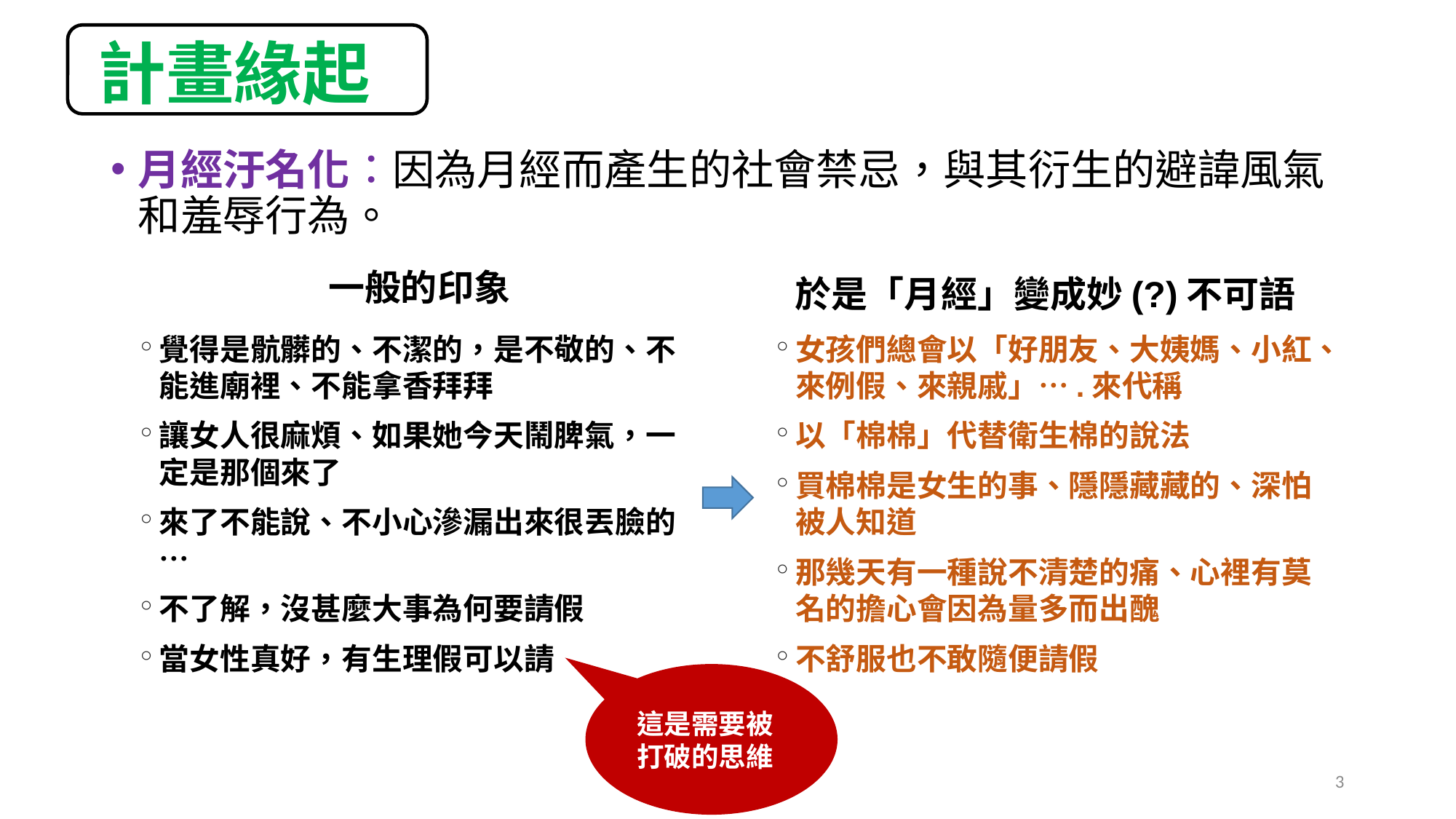

計畫緣起
月經汙名化：因為月經而產生的社會禁忌，與其衍生的避諱風氣和羞辱行為。

一般的印象
於是「月經」變成妙(?)不可語
覺得是骯髒的、不潔的，是不敬的、不能進廟裡、不能拿香拜拜
讓女人很麻煩、如果她今天鬧脾氣，一定是那個來了
來了不能說、不小心滲漏出來很丟臉的…
不了解，沒甚麼大事為何要請假
當女性真好，有生理假可以請
女孩們總會以「好朋友、大姨媽、小紅、來例假、來親戚」….來代稱
以「棉棉」代替衛生棉的說法
買棉棉是女生的事、隱隱藏藏的、深怕被人知道
那幾天有一種說不清楚的痛、心裡有莫名的擔心會因為量多而出醜
不舒服也不敢隨便請假

這是需要被打破的思維
3